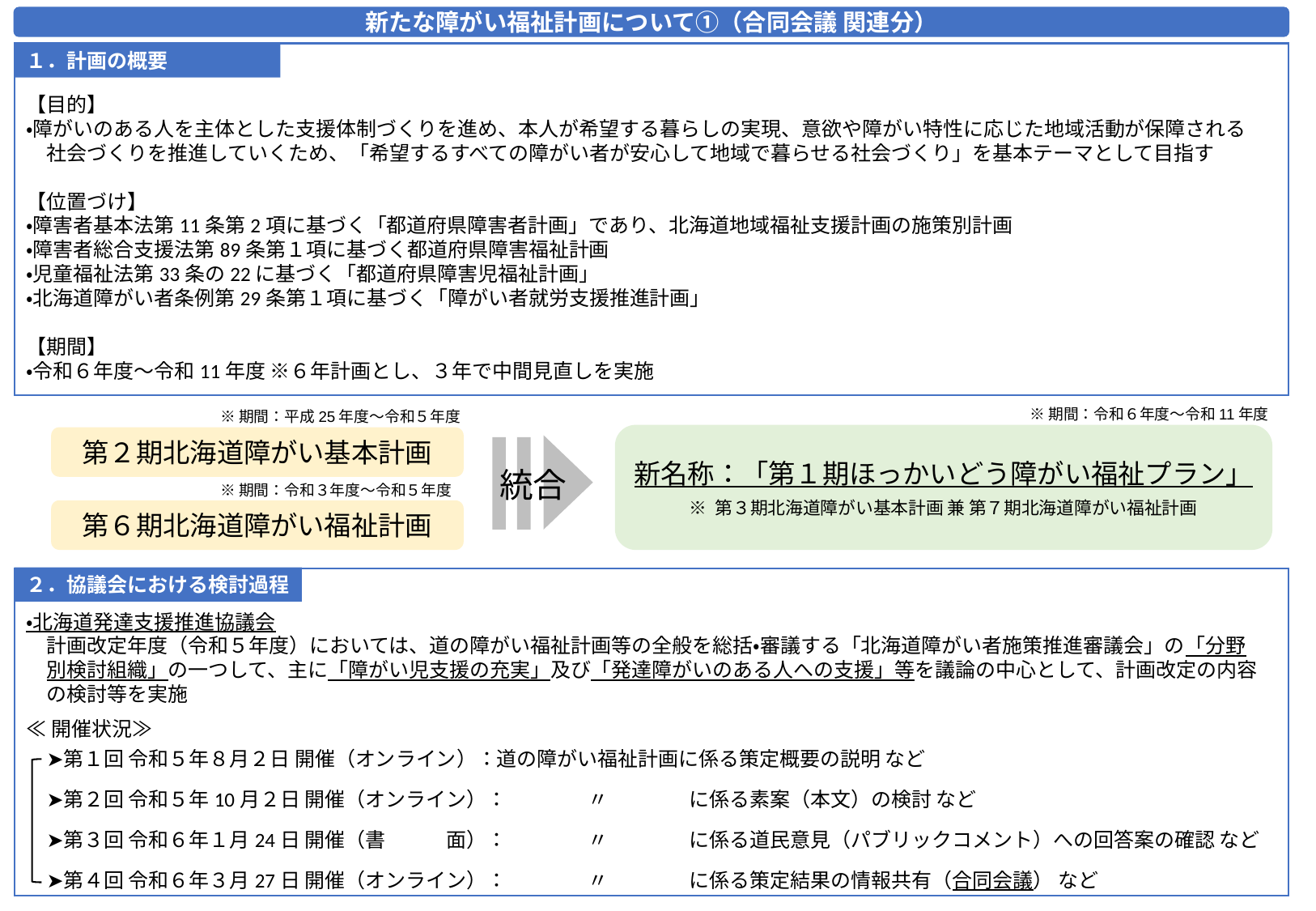

新たな障がい福祉計画について①（合同会議 関連分）
１．計画の概要

【目的】
・障がいのある人を主体とした支援体制づくりを進め、本人が希望する暮らしの実現、意欲や障がい特性に応じた地域活動が保障される
　社会づくりを推進していくため、「希望するすべての障がい者が安心して地域で暮らせる社会づくり」を基本テーマとして目指す

【位置づけ】
・障害者基本法第11条第2項に基づく「都道府県障害者計画」であり、北海道地域福祉支援計画の施策別計画
・障害者総合支援法第89条第１項に基づく都道府県障害福祉計画
・児童福祉法第33条の22に基づく「都道府県障害児福祉計画」
・北海道障がい者条例第29条第１項に基づく「障がい者就労支援推進計画」

【期間】
・令和６年度～令和11年度 ※６年計画とし、３年で中間見直しを実施
※期間：令和６年度～令和11年度
※期間：平成25年度～令和５年度
新名称：「第１期ほっかいどう障がい福祉プラン」

※ 第３期北海道障がい基本計画 兼 第７期北海道障がい福祉計画
第２期北海道障がい基本計画

統合

※期間：令和３年度～令和５年度
第６期北海道障がい福祉計画
２．協議会における検討過程

・北海道発達支援推進協議会
　計画改定年度（令和５年度）においては、道の障がい福祉計画等の全般を総括・審議する「北海道障がい者施策推進審議会」の「分野
　別検討組織」の一つして、主に「障がい児支援の充実」及び「発達障がいのある人への支援」等を議論の中心として、計画改定の内容
　の検討等を実施

≪開催状況≫

　➤第１回 令和５年８月２日 開催（オンライン）：道の障がい福祉計画に係る策定概要の説明 など

　➤第２回 令和５年10月２日 開催（オンライン）：　　　　〃　　　　に係る素案（本文）の検討 など

　➤第３回 令和６年１月24日 開催（書　　　面）：　　　　〃　　　　に係る道民意見（パブリックコメント）への回答案の確認 など

　➤第４回 令和６年３月27日 開催（オンライン）：　　　　〃　　　　に係る策定結果の情報共有（合同会議） など